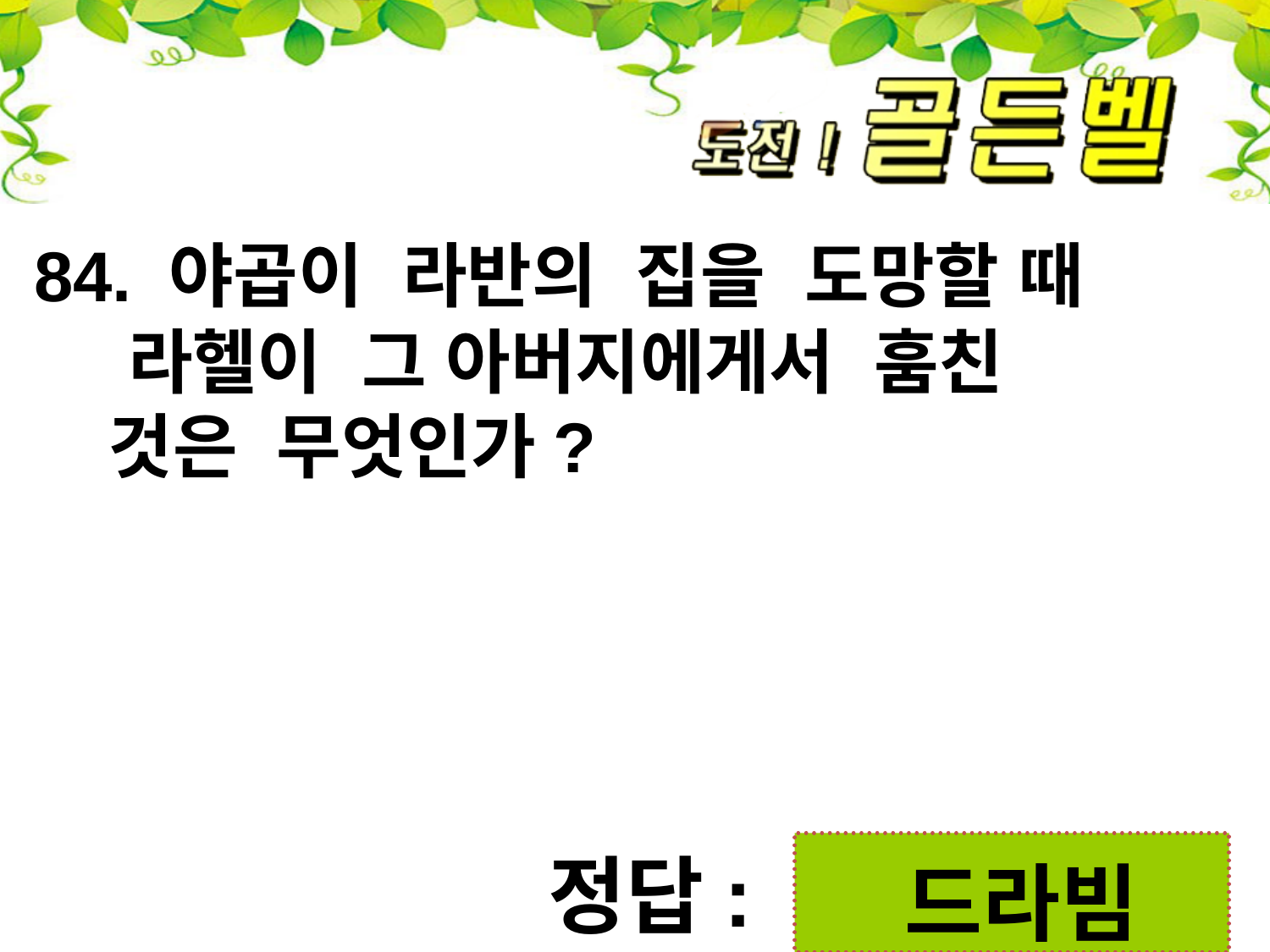

84. 야곱이  라반의  집을  도망할 때
     라헬이  그 아버지에게서  훔친
    것은  무엇인가?

 드라빔
정답: